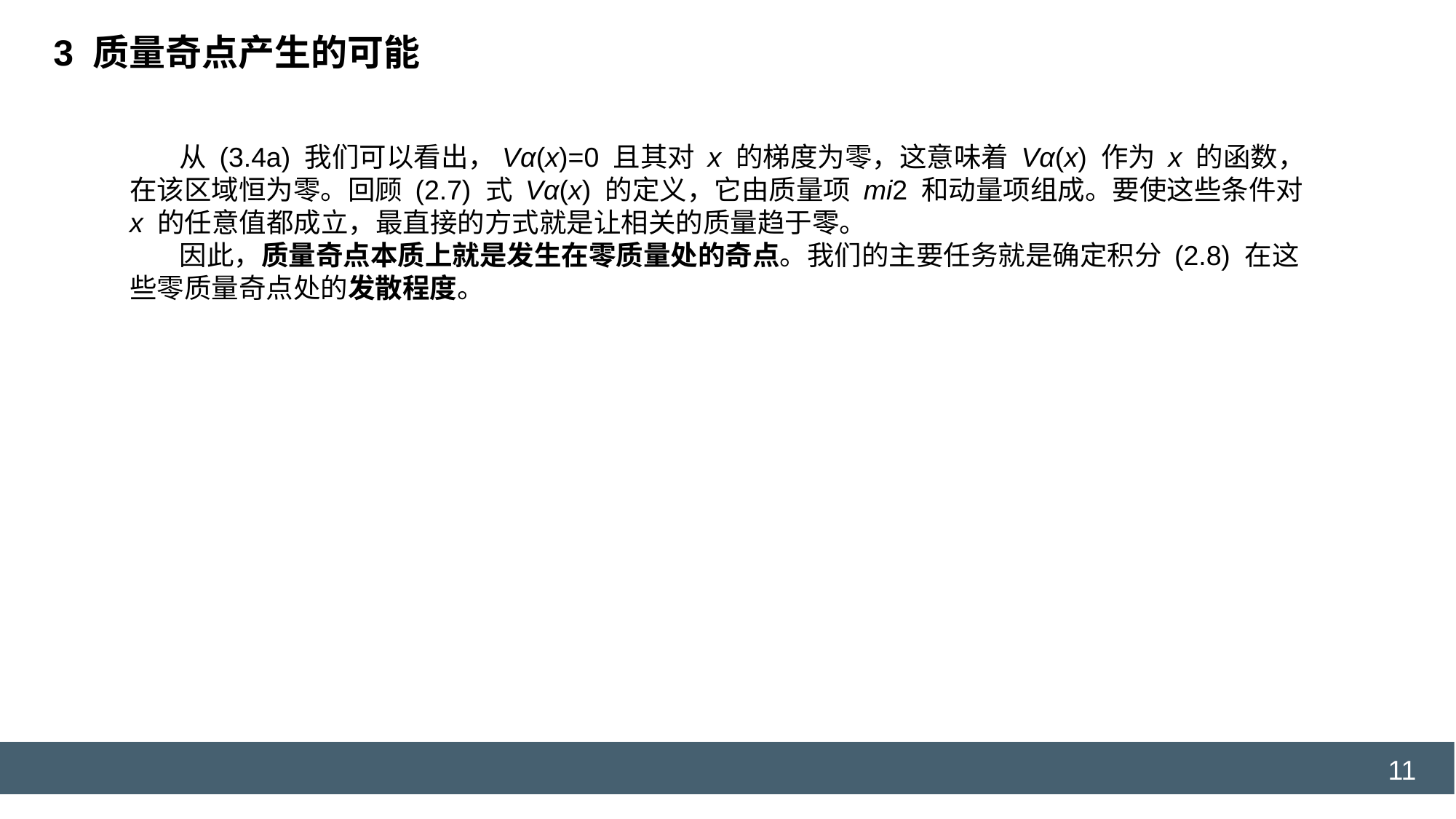

3 质量奇点产生的可能
       从 (3.4a) 我们可以看出，Vα​(x)=0 且其对 x 的梯度为零，这意味着 Vα​(x) 作为 x 的函数，在该区域恒为零。回顾 (2.7) 式 Vα​(x) 的定义，它由质量项 mi2​ 和动量项组成。要使这些条件对 x 的任意值都成立，最直接的方式就是让相关的质量趋于零。
       因此，质量奇点本质上就是发生在零质量处的奇点。我们的主要任务就是确定积分 (2.8) 在这些零质量奇点处的发散程度。

11